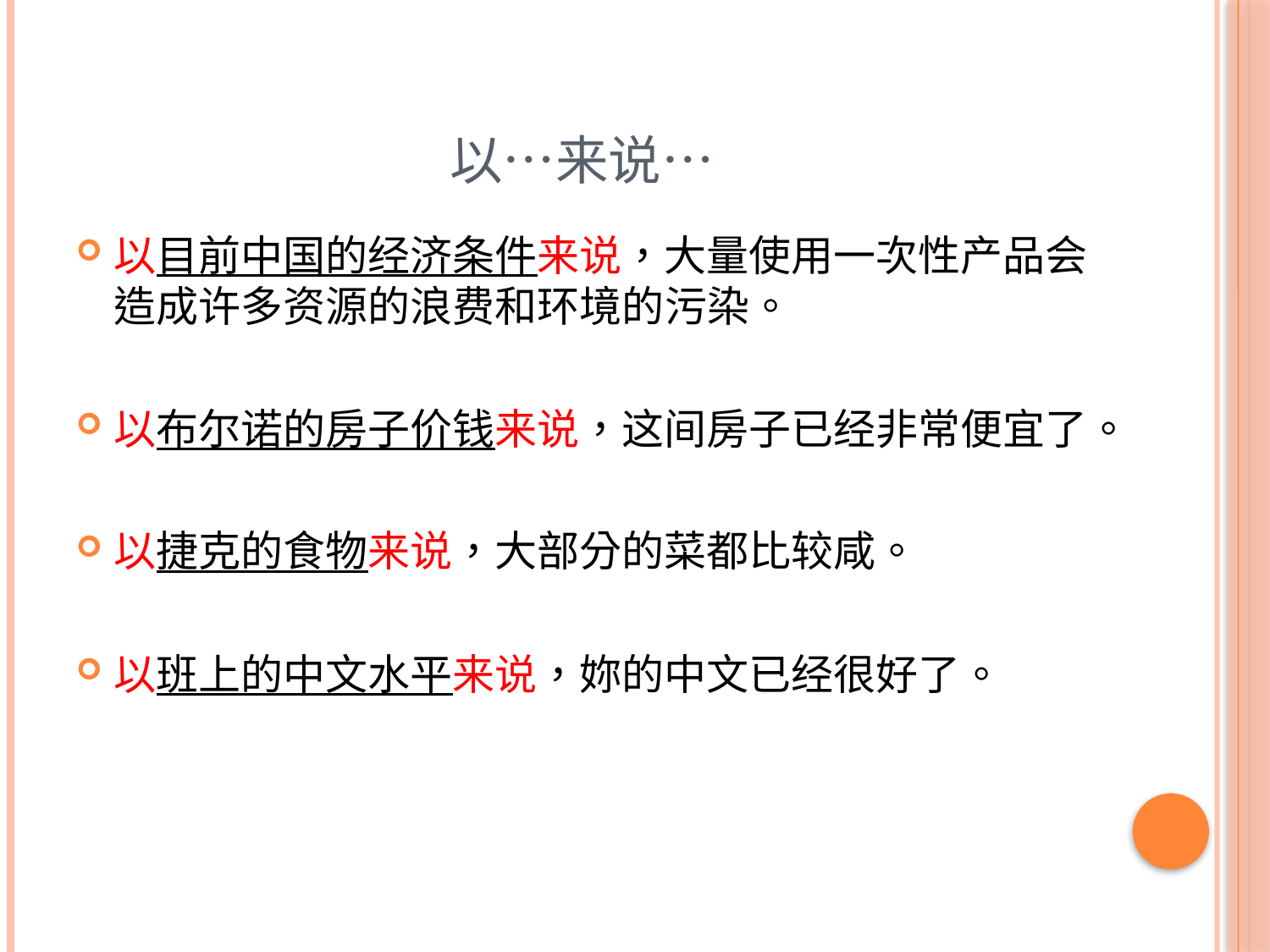

# 以…来说…
以目前中国的经济条件来说，大量使用一次性产品会造成许多资源的浪费和环境的污染。

以布尔诺的房子价钱来说，这间房子已经非常便宜了。

以捷克的食物来说，大部分的菜都比较咸。

以班上的中文水平来说，妳的中文已经很好了。